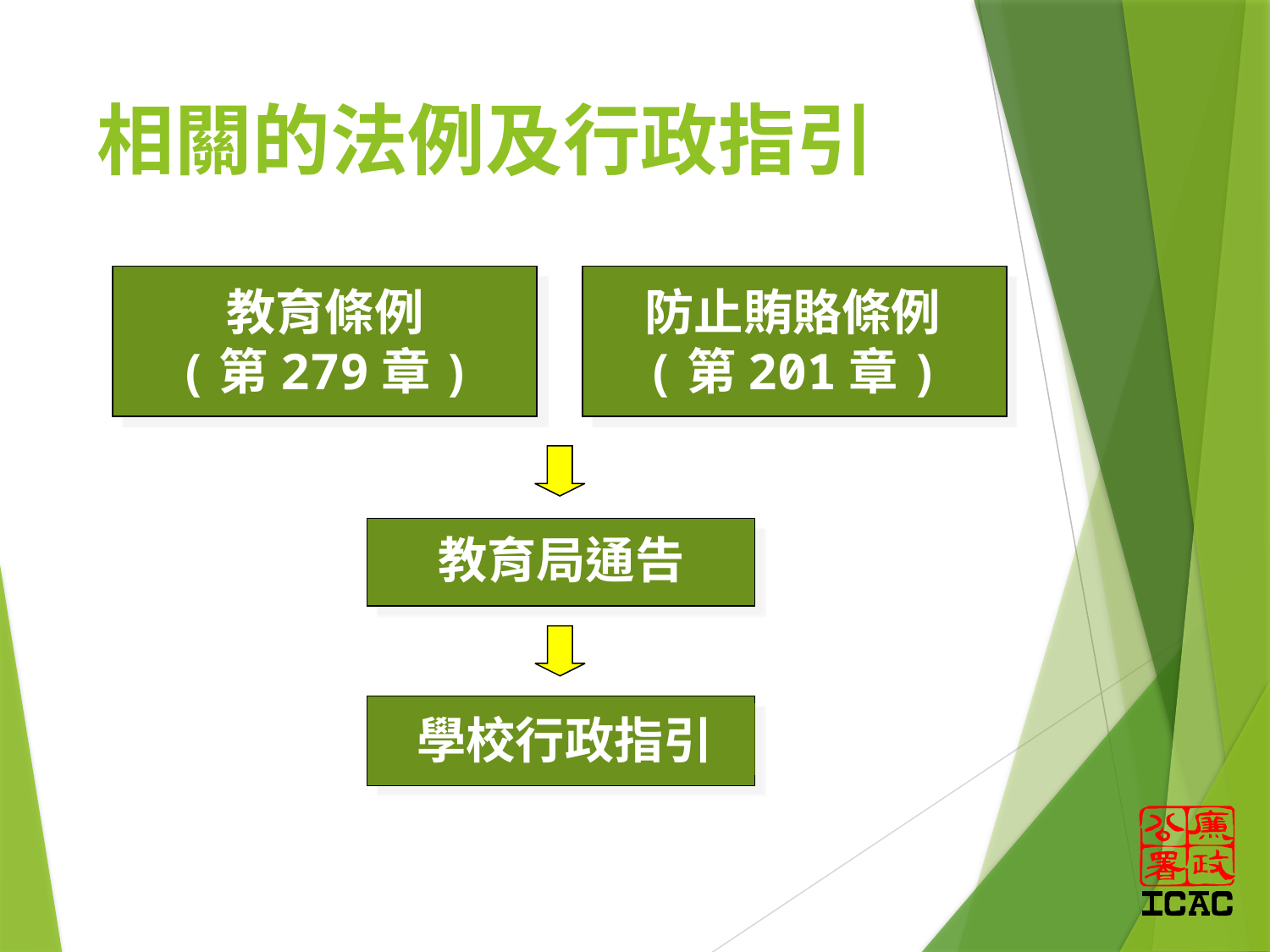

# 相關的法例及行政指引

教育條例
(第279章)

防止賄賂條例
(第201章)

教育局通告

學校行政指引